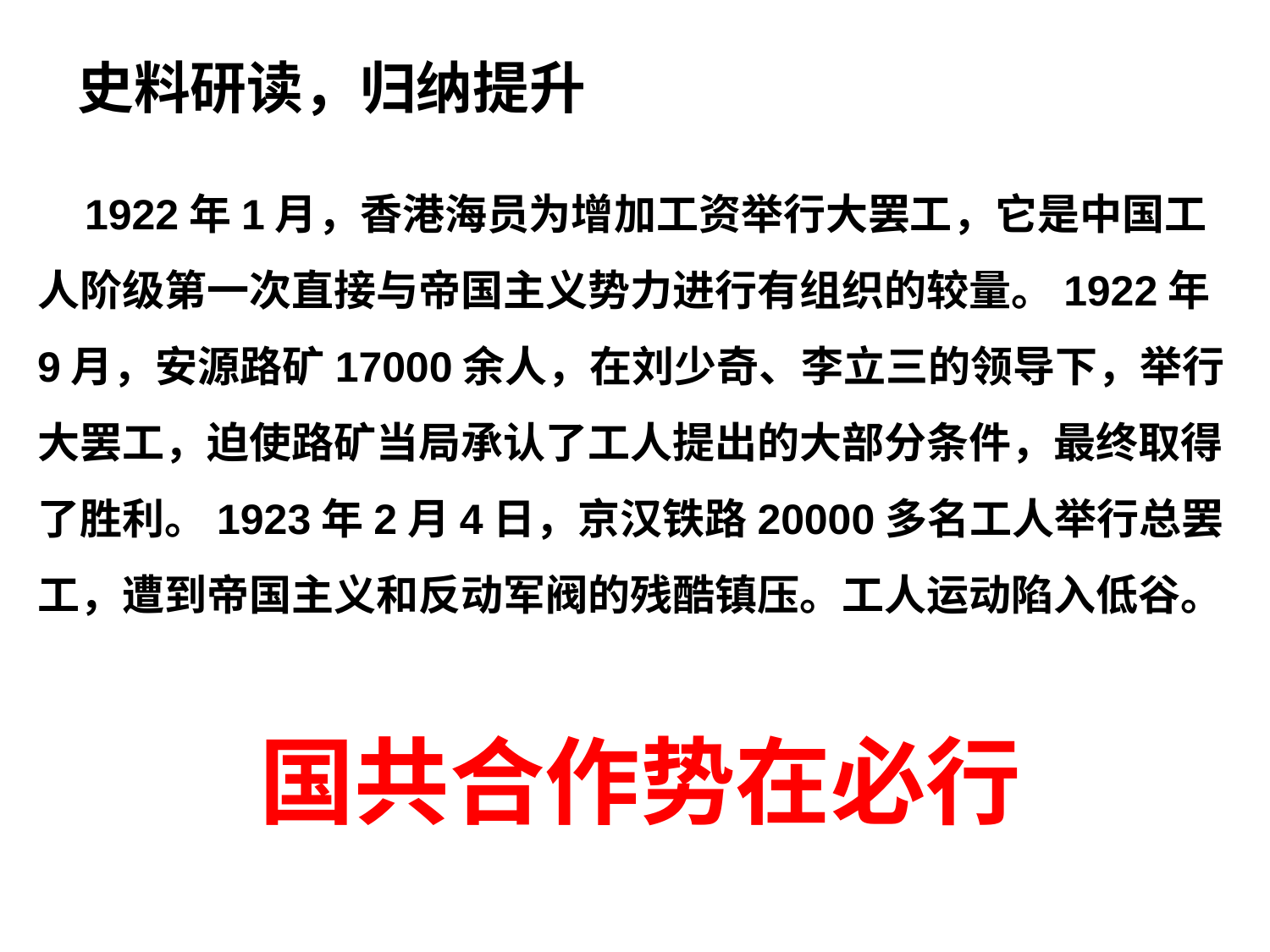

史料研读，归纳提升
    1922年1月，香港海员为增加工资举行大罢工，它是中国工人阶级第一次直接与帝国主义势力进行有组织的较量。1922年9月，安源路矿17000余人，在刘少奇、李立三的领导下，举行大罢工，迫使路矿当局承认了工人提出的大部分条件，最终取得了胜利。1923年2月4日，京汉铁路20000多名工人举行总罢工，遭到帝国主义和反动军阀的残酷镇压。工人运动陷入低谷。
国共合作势在必行